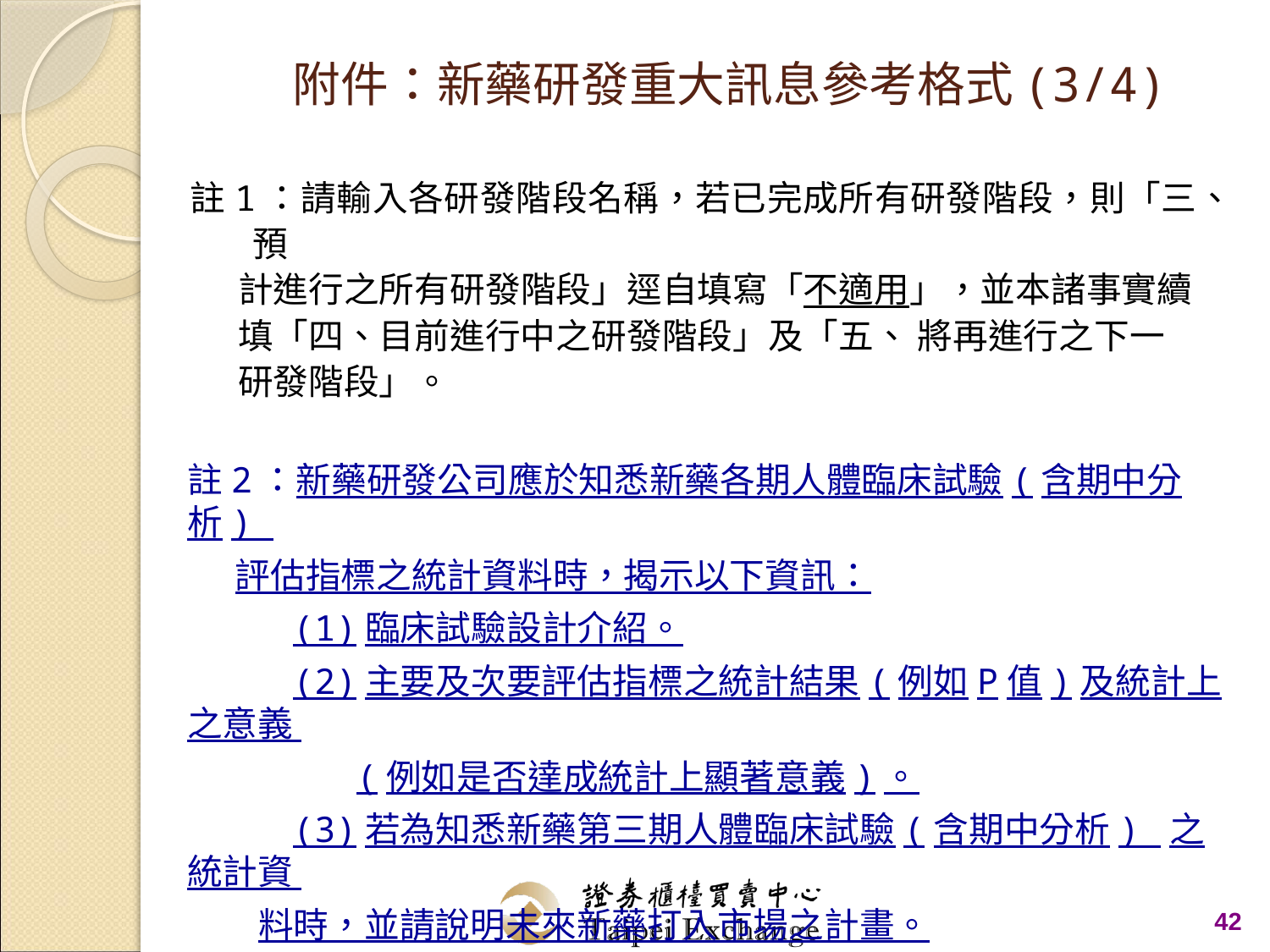

# 附件：新藥研發重大訊息參考格式(3/4)
註1：請輸入各研發階段名稱，若已完成所有研發階段，則「三、預
     計進行之所有研發階段」逕自填寫「不適用」，並本諸事實續
     填「四、目前進行中之研發階段」及「五、 將再進行之下一
     研發階段」。

註2：新藥研發公司應於知悉新藥各期人體臨床試驗(含期中分析)
     評估指標之統計資料時，揭示以下資訊：
     (1)臨床試驗設計介紹。
     (2)主要及次要評估指標之統計結果(例如P值)及統計上之意義
        (例如是否達成統計上顯著意義)。
     (3)若為知悉新藥第三期人體臨床試驗(含期中分析) 之統計資
        料時，並請說明未來新藥打入市場之計畫。
     (4)加註警語。

42